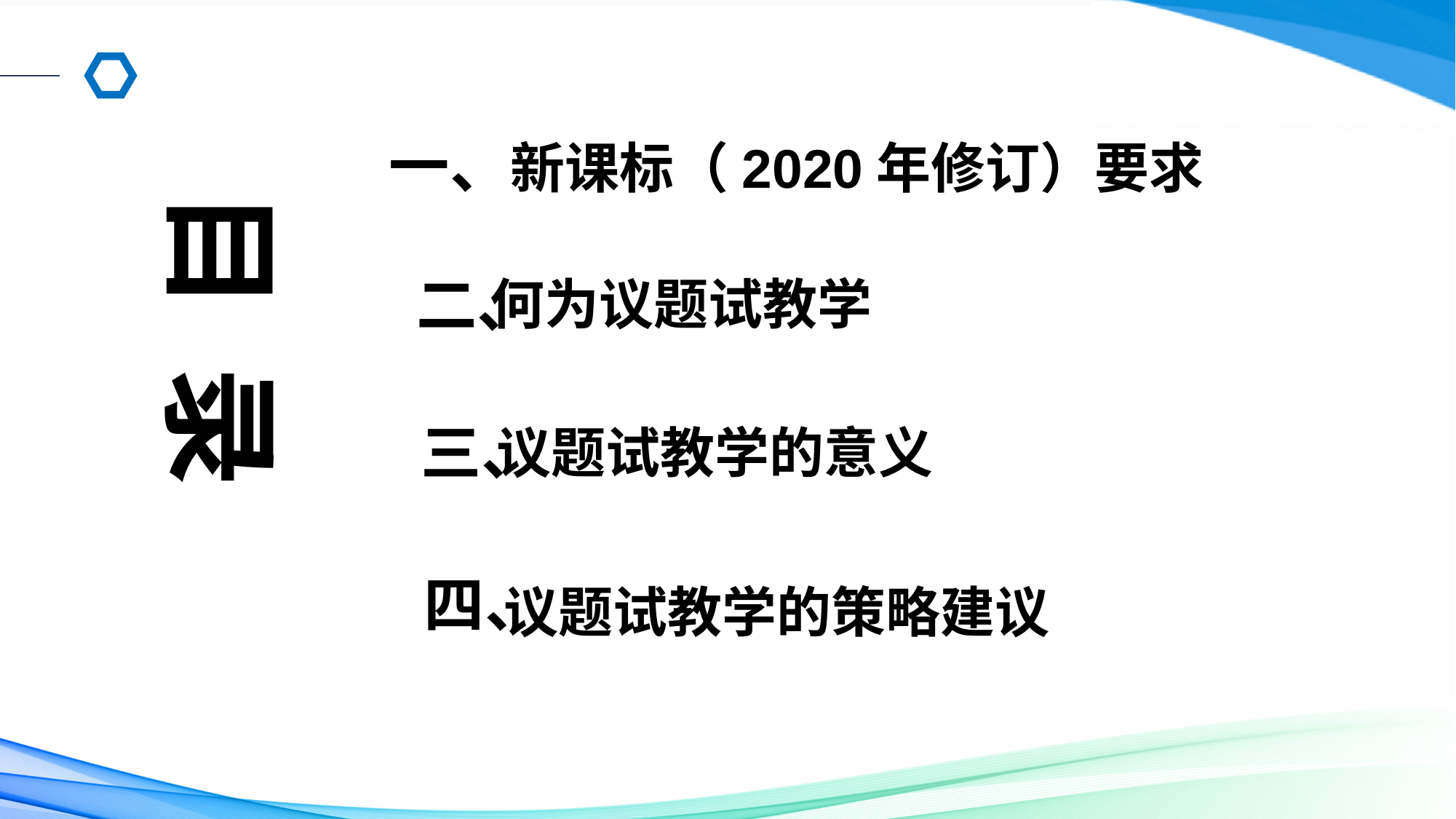

一、新课标（2020年修订）要求
目  录
二、
何为议题试教学

三、
议题试教学的意义
四、
议题试教学的策略建议